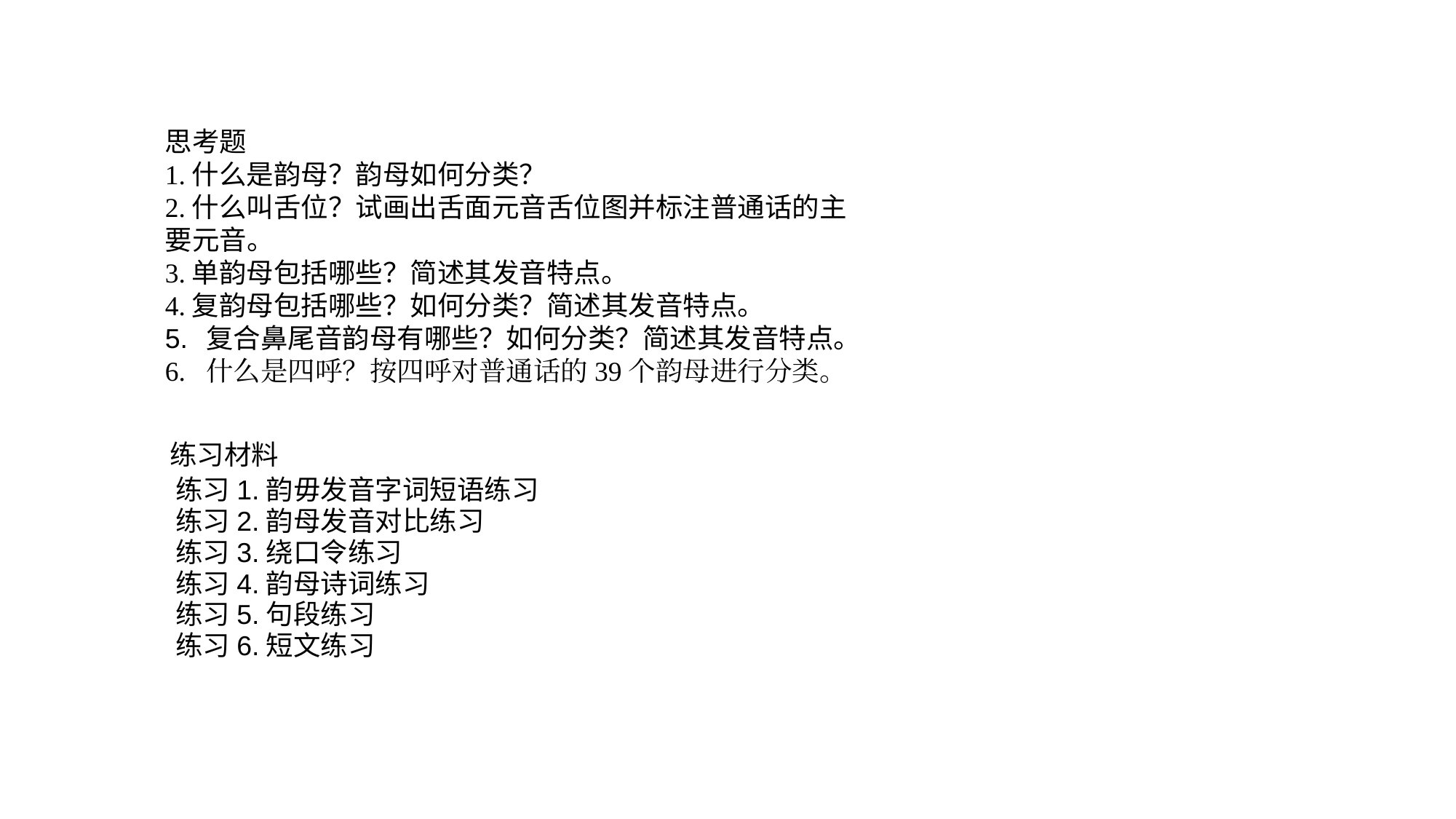

思考题
1.什么是韵母？韵母如何分类？
2.什么叫舌位？试画出舌面元音舌位图并标注普通话的主要元音。
3.单韵母包括哪些？简述其发音特点。
4.复韵母包括哪些？如何分类？简述其发音特点。
复合鼻尾音韵母有哪些？如何分类？简述其发音特点。
什么是四呼？按四呼对普通话的39个韵母进行分类。
练习材料
练习1.韵毋发音字词短语练习
练习2.韵母发音对比练习
练习3.绕口令练习
练习4.韵母诗词练习
练习5.句段练习
练习6.短文练习